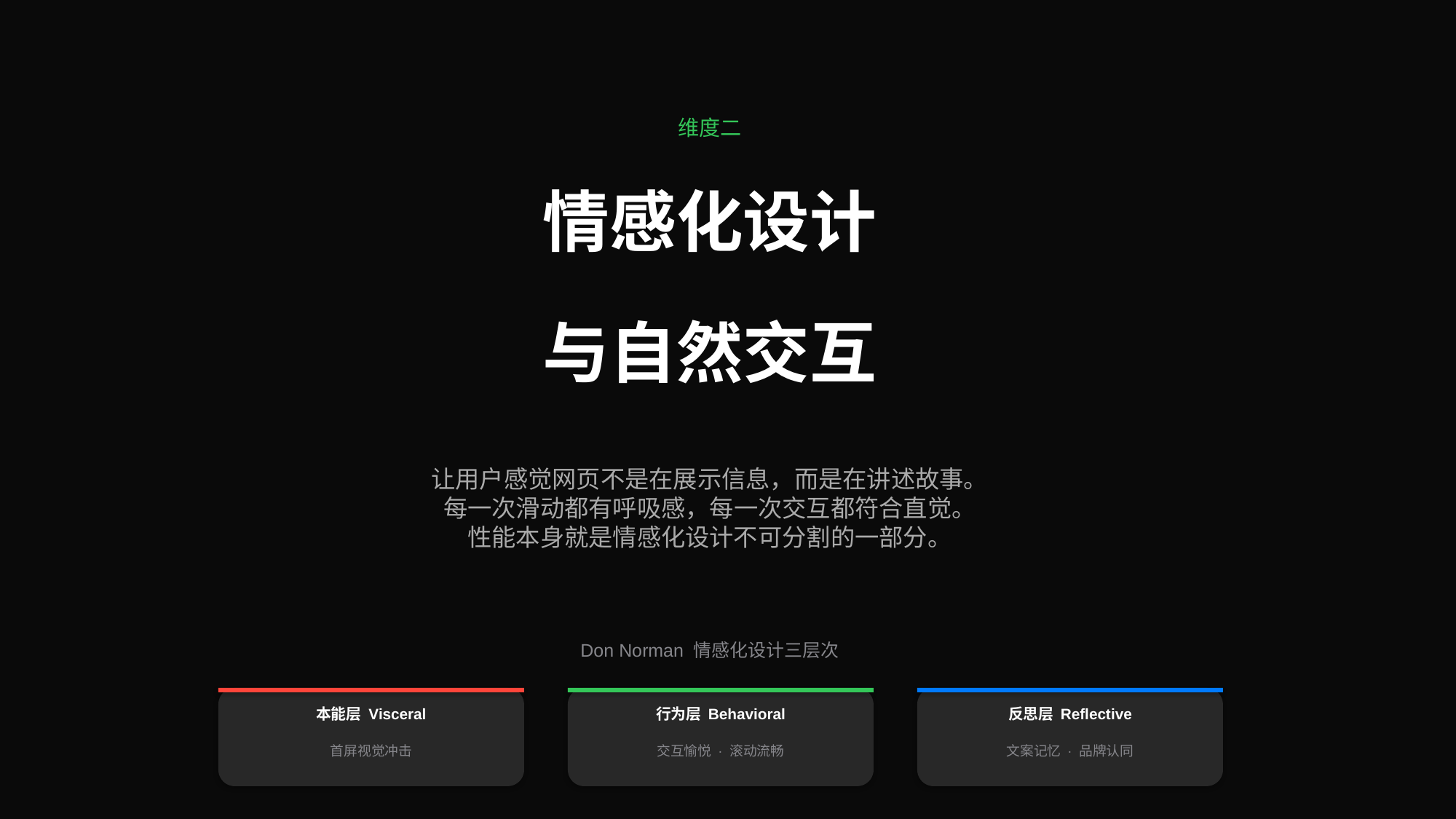

维度二
情感化设计
与自然交互
让用户感觉网页不是在展示信息，而是在讲述故事。
每一次滑动都有呼吸感，每一次交互都符合直觉。
性能本身就是情感化设计不可分割的一部分。
Don Norman 情感化设计三层次

本能层 Visceral
行为层 Behavioral
反思层 Reflective
首屏视觉冲击
交互愉悦 · 滚动流畅
文案记忆 · 品牌认同